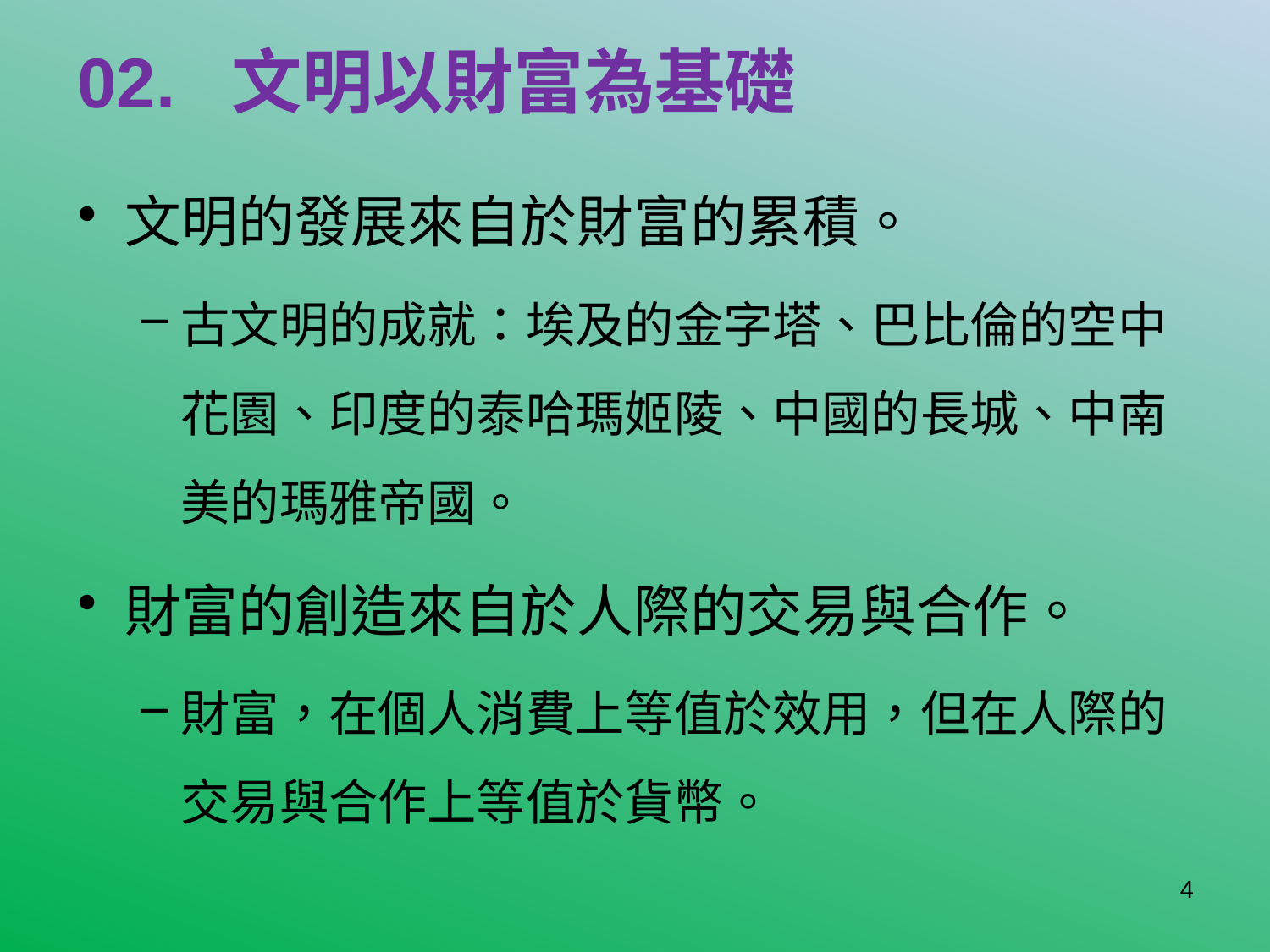

# 02.  文明以財富為基礎
文明的發展來自於財富的累積。
古文明的成就：埃及的金字塔、巴比倫的空中花園、印度的泰哈瑪姬陵、中國的長城、中南美的瑪雅帝國。
財富的創造來自於人際的交易與合作。
財富，在個人消費上等值於效用，但在人際的交易與合作上等值於貨幣。
4